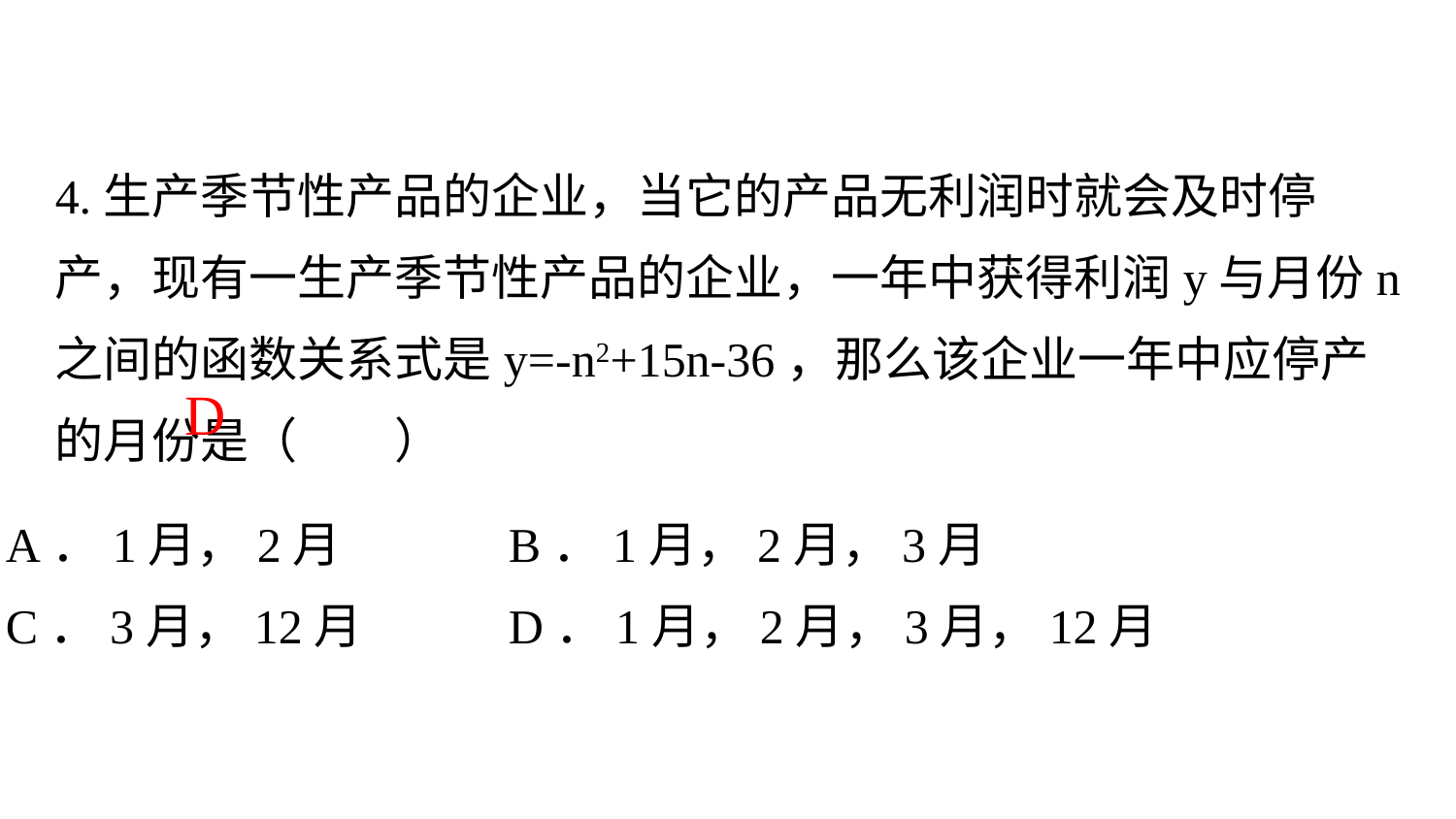

4.生产季节性产品的企业，当它的产品无利润时就会及时停产，现有一生产季节性产品的企业，一年中获得利润y与月份n之间的函数关系式是y=-n2+15n-36，那么该企业一年中应停产的月份是（　　）

D
A．1月，2月	     B．1月，2月，3月
C．3月，12月	     D．1月，2月，3月，12月